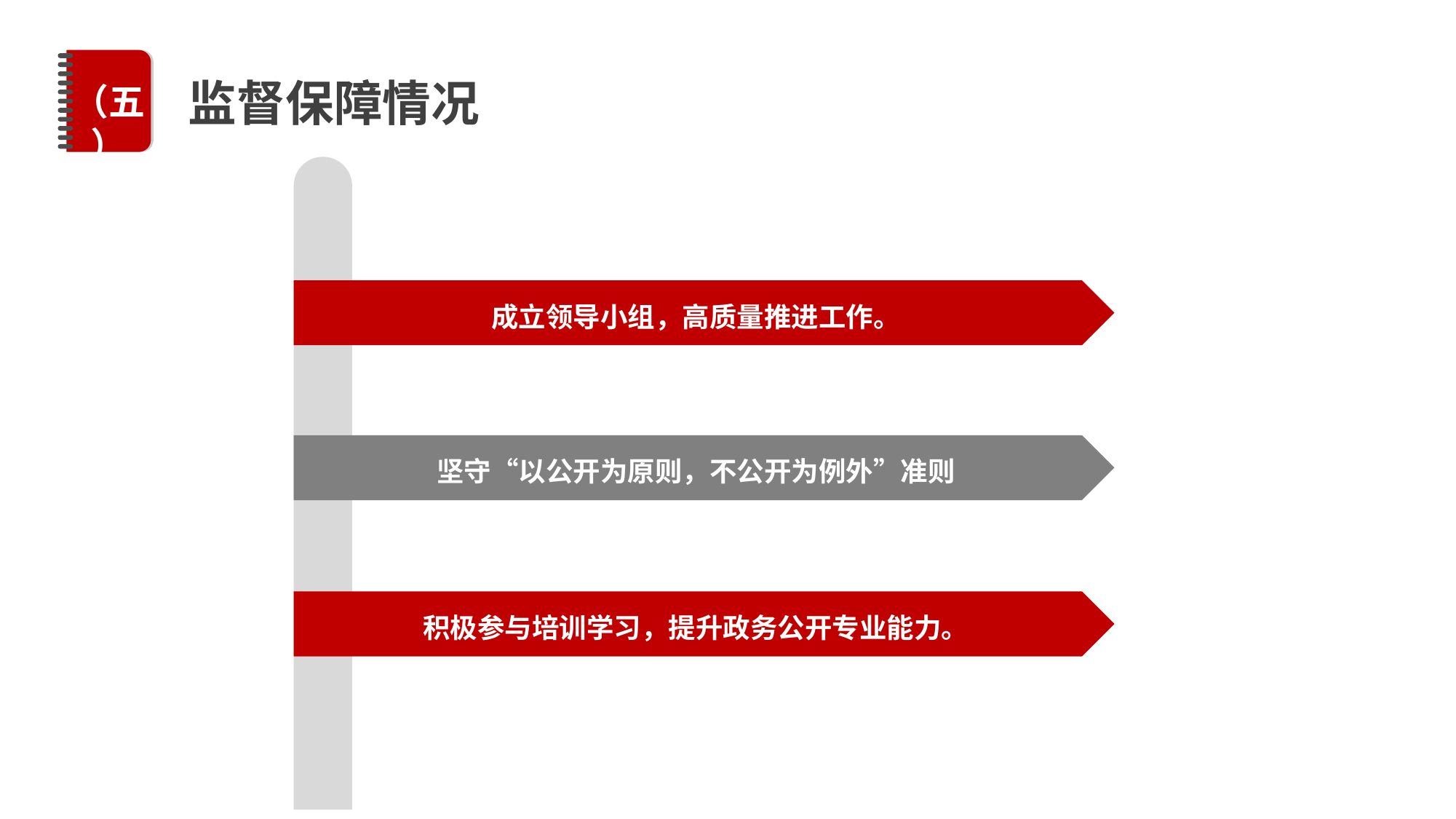

（五）
监督保障情况

成立领导小组，高质量推进工作。
坚守“以公开为原则，不公开为例外”准则
积极参与培训学习，提升政务公开专业能力。